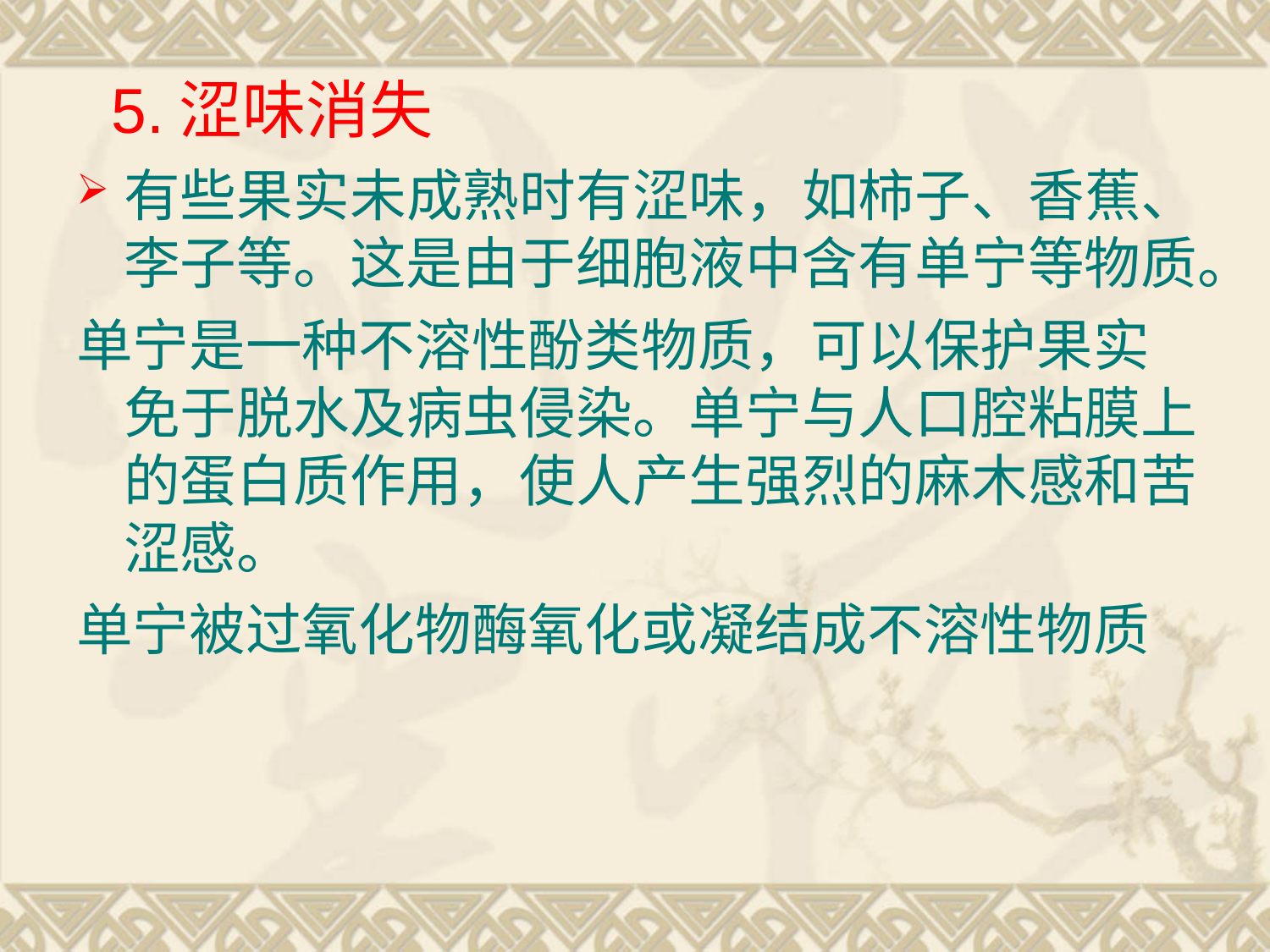

5.涩味消失
有些果实未成熟时有涩味，如柿子、香蕉、李子等。这是由于细胞液中含有单宁等物质。
单宁是一种不溶性酚类物质，可以保护果实免于脱水及病虫侵染。单宁与人口腔粘膜上的蛋白质作用，使人产生强烈的麻木感和苦涩感。
单宁被过氧化物酶氧化或凝结成不溶性物质

24